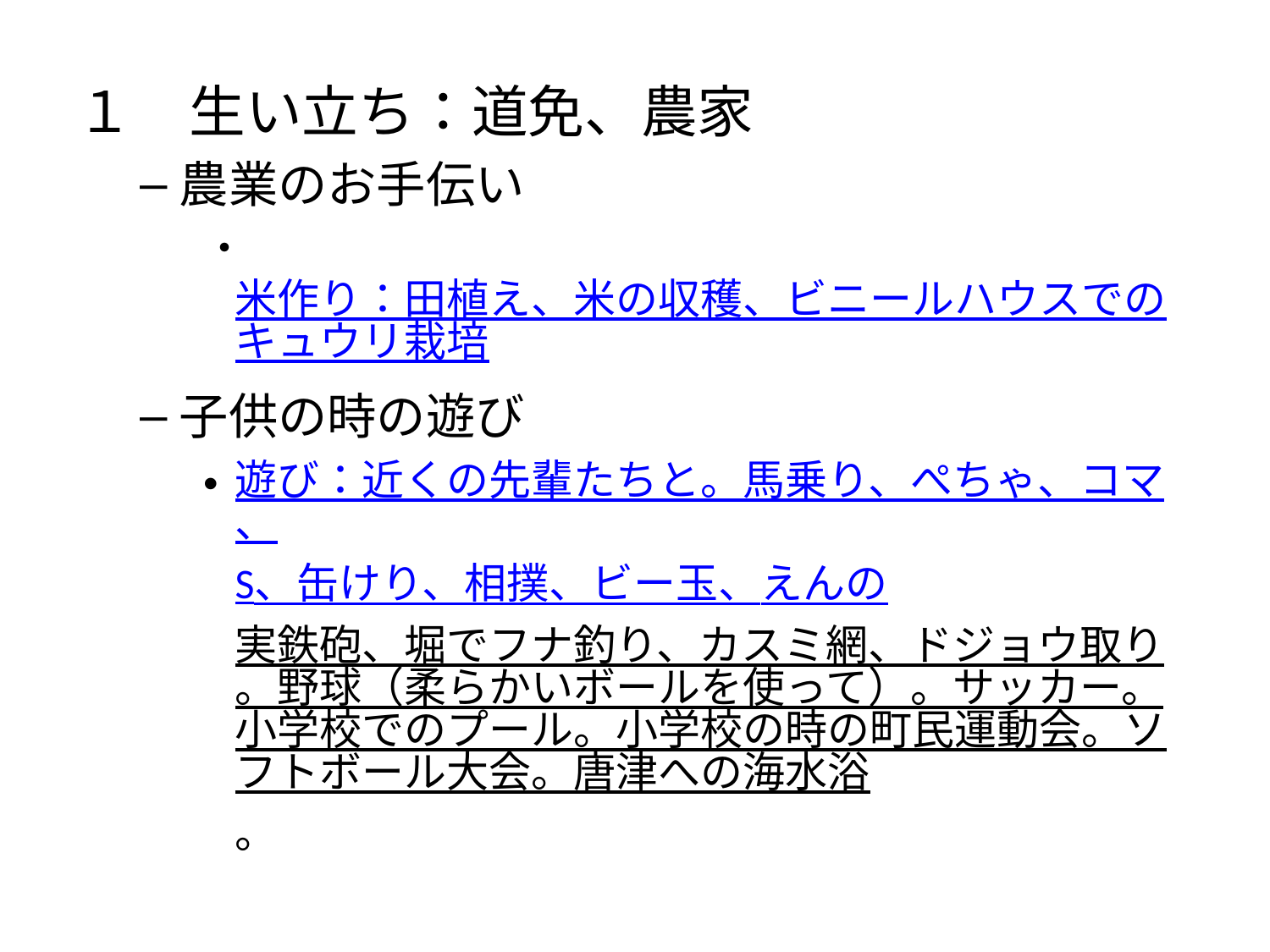

１　生い立ち：道免、農家
農業のお手伝い
・米作り：田植え、米の収穫、ビニールハウスでのキュウリ栽培
子供の時の遊び
遊び：近くの先輩たちと。馬乗り、ぺちゃ、コマ、S、缶けり、相撲、ビー玉、えんの実鉄砲、堀でフナ釣り、カスミ網、ドジョウ取り。野球（柔らかいボールを使って）。サッカー。小学校でのプール。小学校の時の町民運動会。ソフトボール大会。唐津への海水浴。